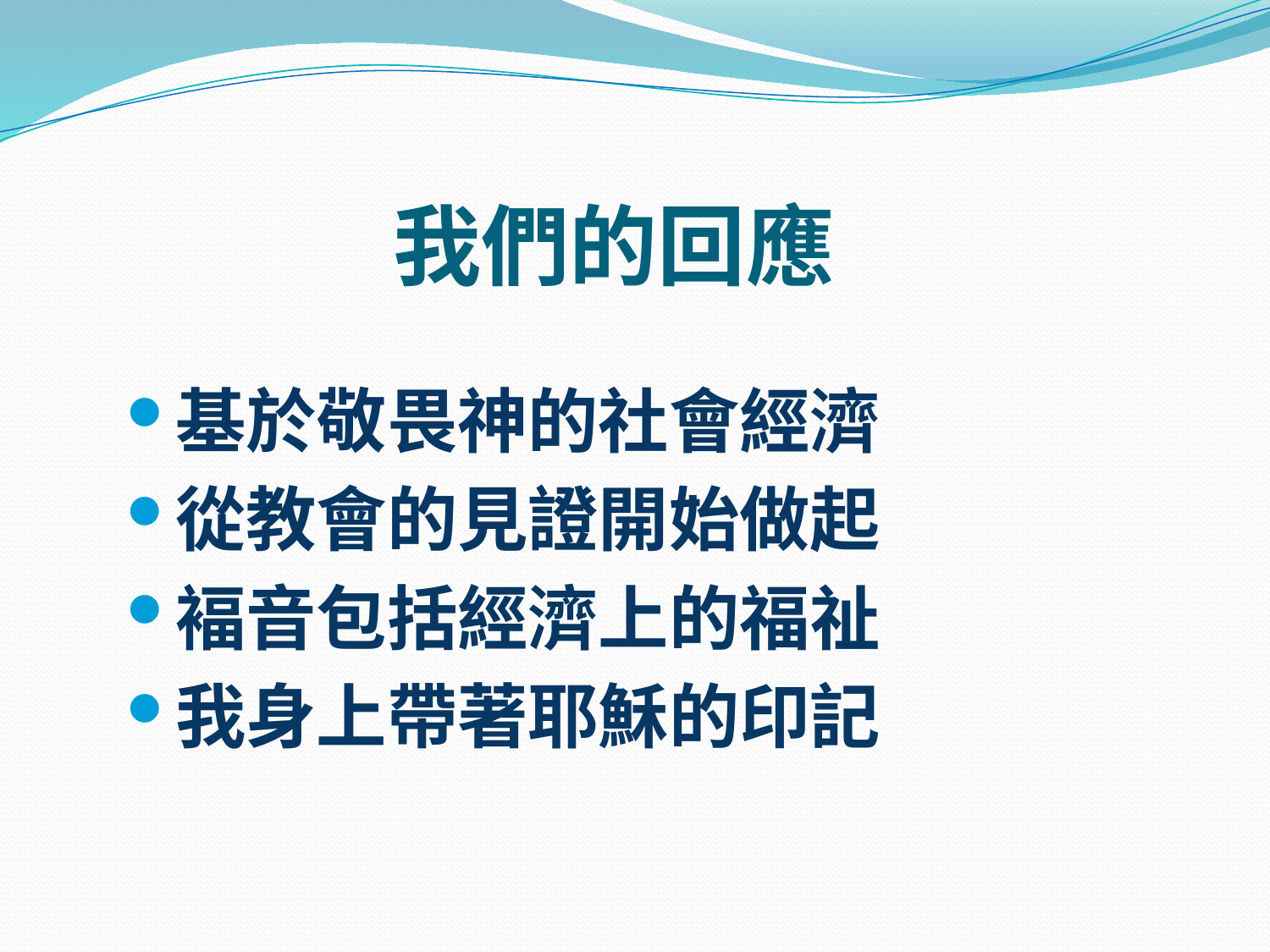

# 我們的回應
基於敬畏神的社會經濟
從教會的見證開始做起
褔音包括經濟上的福祉
我身上帶著耶穌的印記